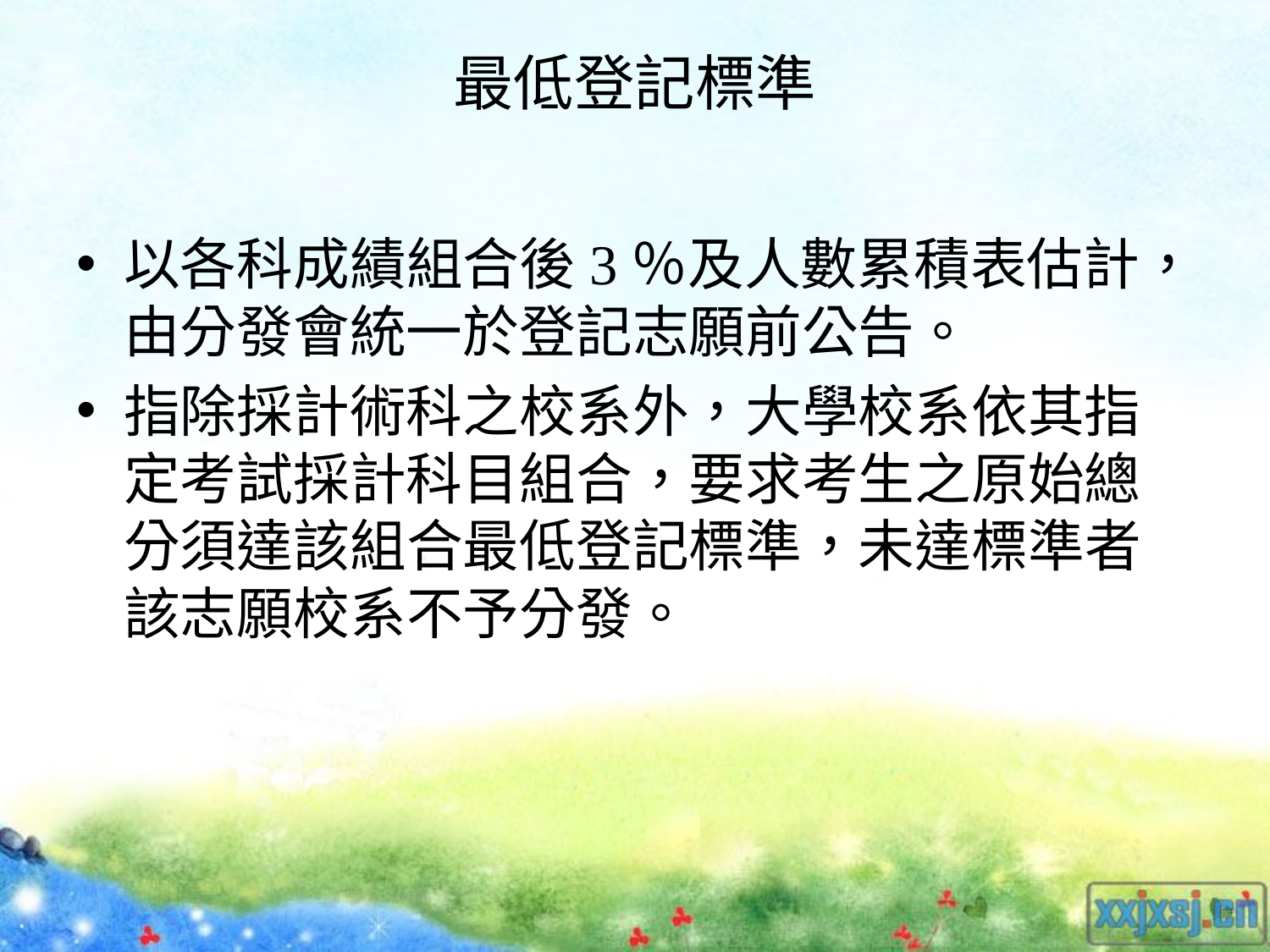

# 最低登記標準
以各科成績組合後3％及人數累積表估計，由分發會統一於登記志願前公告。
指除採計術科之校系外，大學校系依其指定考試採計科目組合，要求考生之原始總分須達該組合最低登記標準，未達標準者該志願校系不予分發。